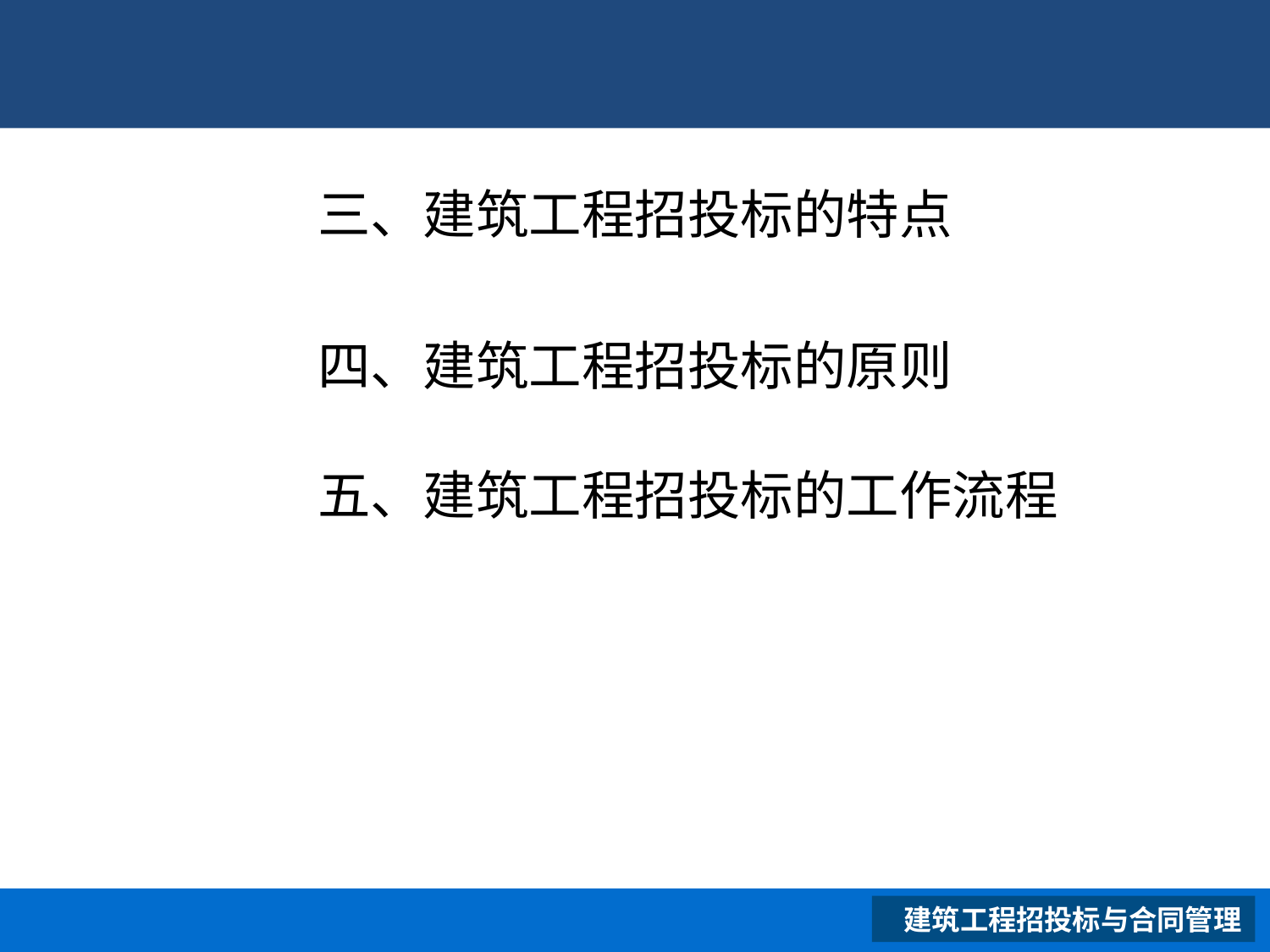

# 三、建筑工程招投标的特点
四、建筑工程招投标的原则
五、建筑工程招投标的工作流程

  建筑工程招投标与合同管理
XXXXXXXXXXXXXXXXXX